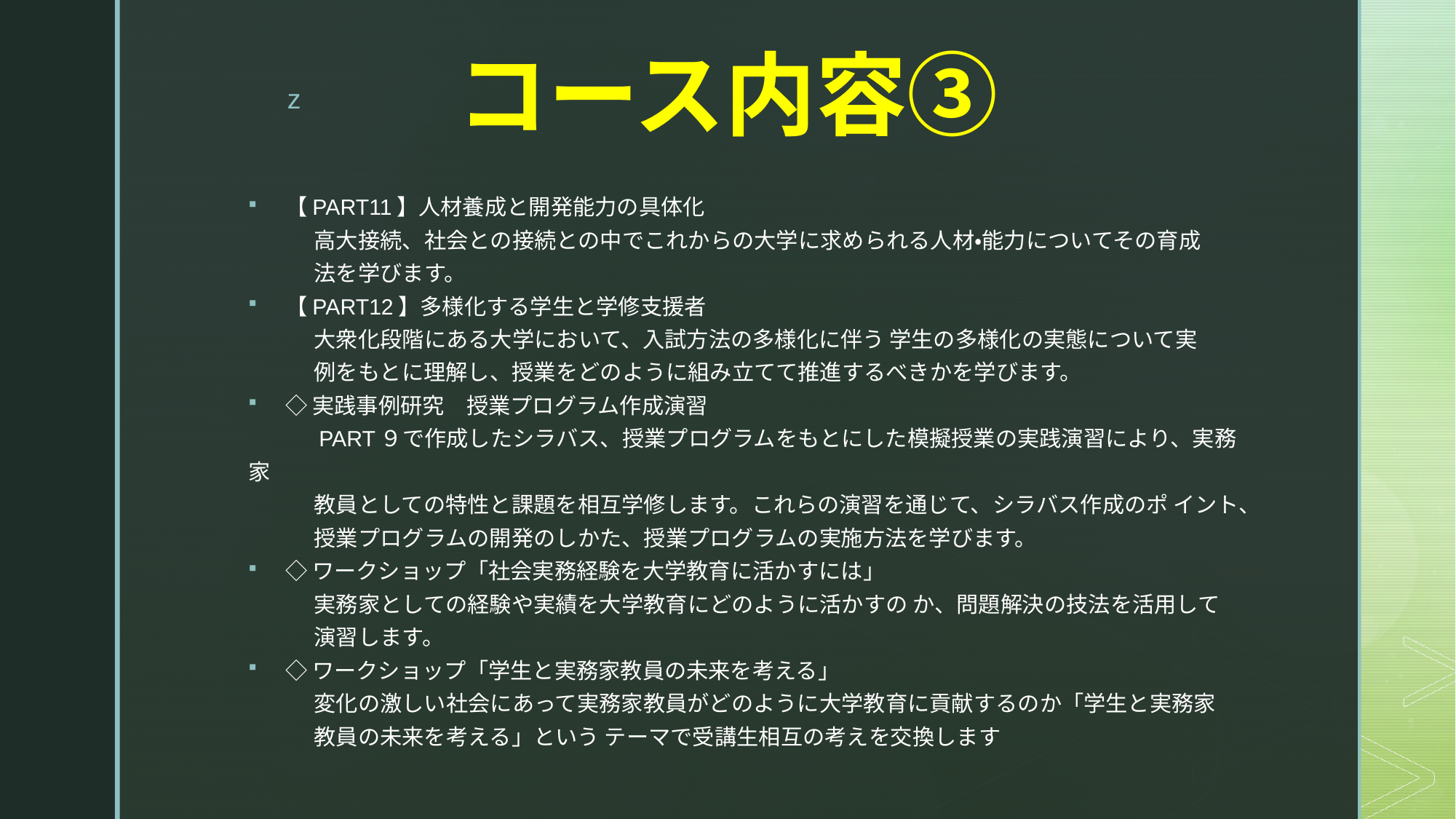

# コース内容③
【PART11】人材養成と開発能力の具体化
　　　高大接続、社会との接続との中でこれからの大学に求められる人材・能力についてその育成
　　　法を学びます。
【PART12】多様化する学生と学修支援者
　　　大衆化段階にある大学において、入試方法の多様化に伴う 学生の多様化の実態について実
　　　例をもとに理解し、授業をどのように組み立てて推進するべきかを学びます。
◇実践事例研究　授業プログラム作成演習
　　　PART９で作成したシラバス、授業プログラムをもとにした模擬授業の実践演習により、実務家
　　　教員としての特性と課題を相互学修します。これらの演習を通じて、シラバス作成のポ イント、
　　　授業プログラムの開発のしかた、授業プログラムの実施方法を学びます。
◇ワークショップ「社会実務経験を大学教育に活かすには」
　　　実務家としての経験や実績を大学教育にどのように活かすの か、問題解決の技法を活用して
　　　演習します。
◇ワークショップ「学生と実務家教員の未来を考える」
　　　変化の激しい社会にあって実務家教員がどのように大学教育に貢献するのか「学生と実務家
　　　教員の未来を考える」という テーマで受講生相互の考えを交換します